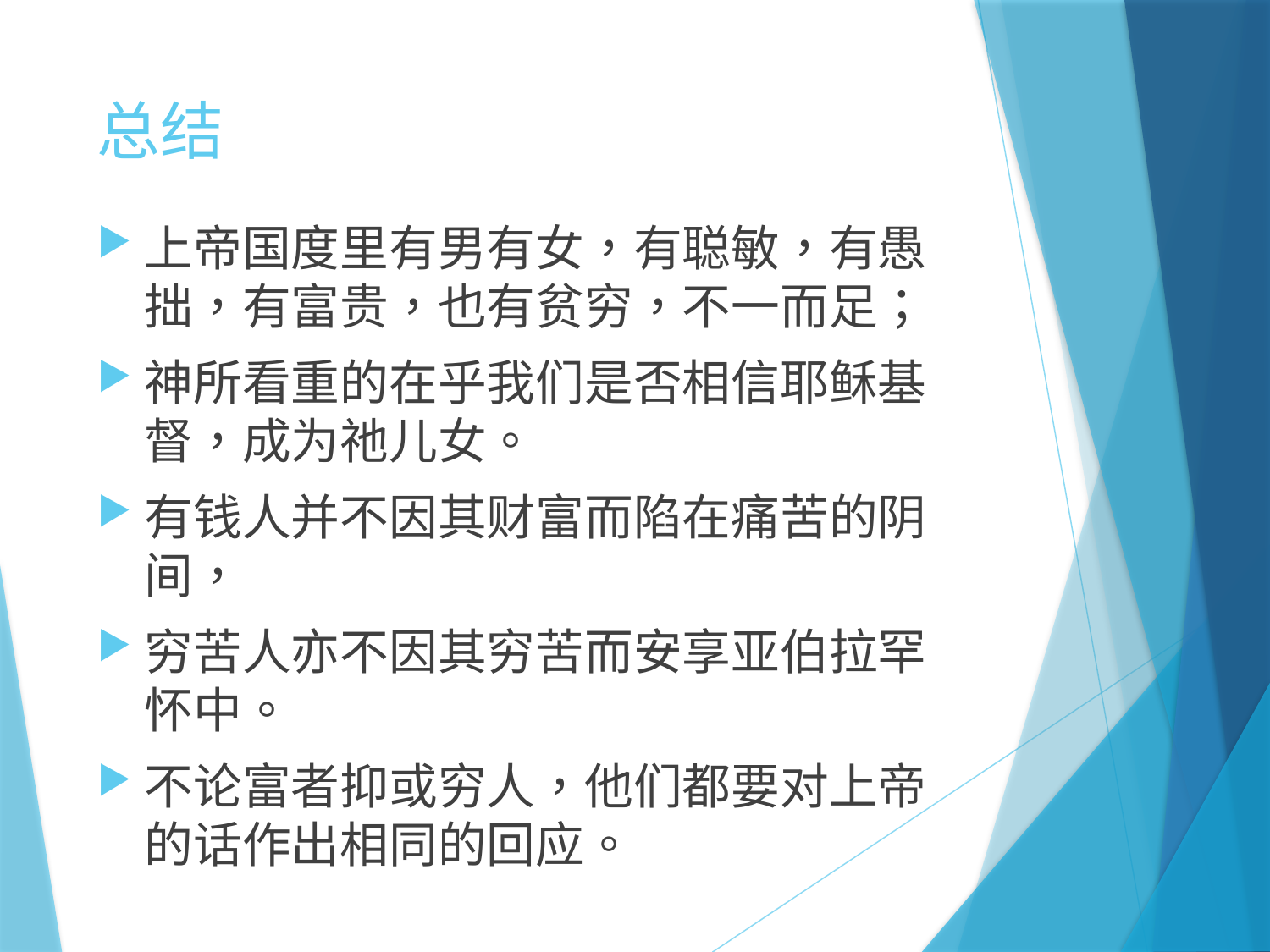

# 总结
上帝国度里有男有女，有聪敏，有愚拙，有富贵，也有贫穷，不一而足；
神所看重的在乎我们是否相信耶稣基督，成为祂儿女。
有钱人并不因其财富而陷在痛苦的阴间，
穷苦人亦不因其穷苦而安享亚伯拉罕怀中。
不论富者抑或穷人，他们都要对上帝的话作出相同的回应。